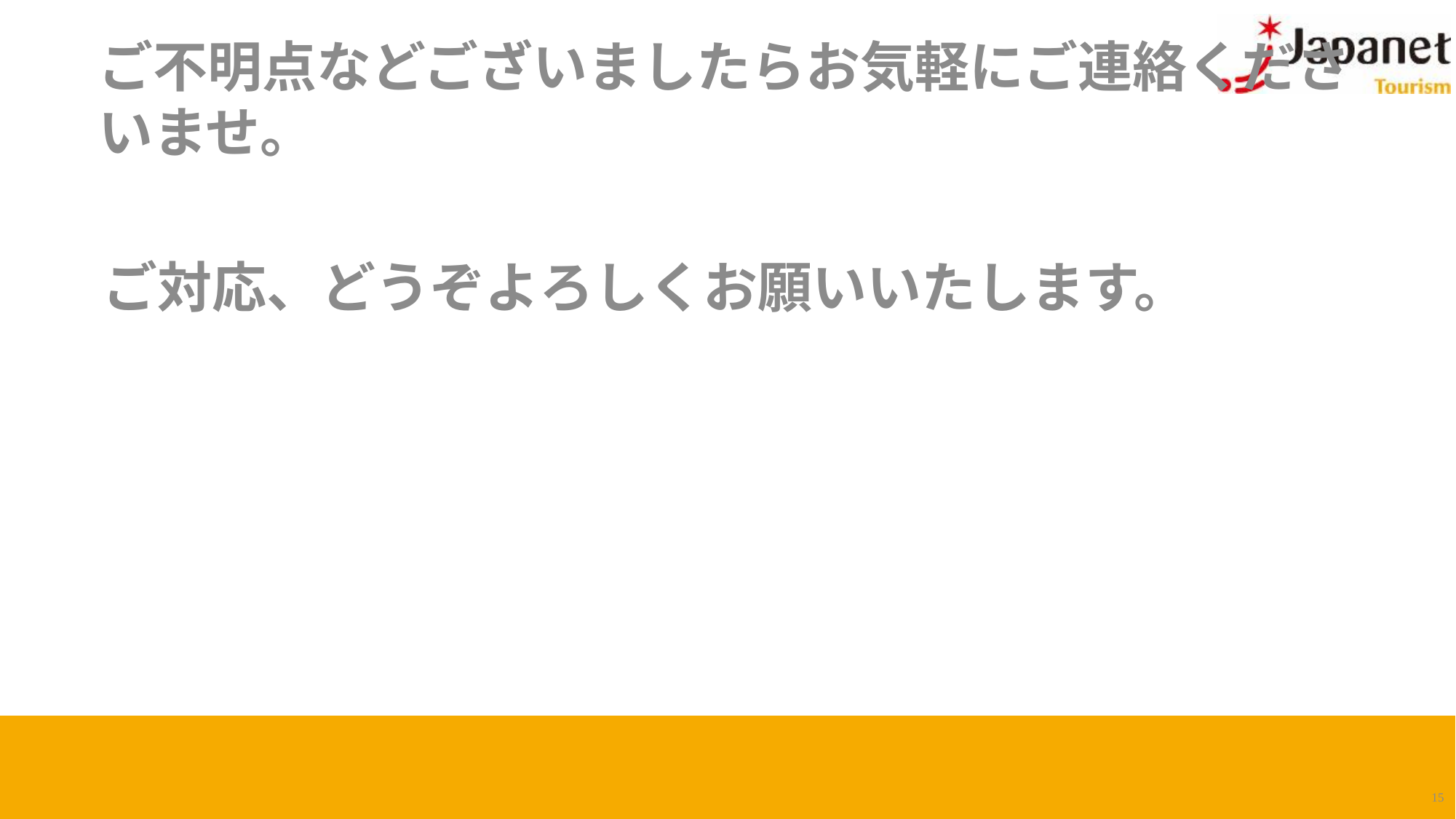

ご不明点などございましたらお気軽にご連絡くださいませ。
ご対応、どうぞよろしくお願いいたします。
15